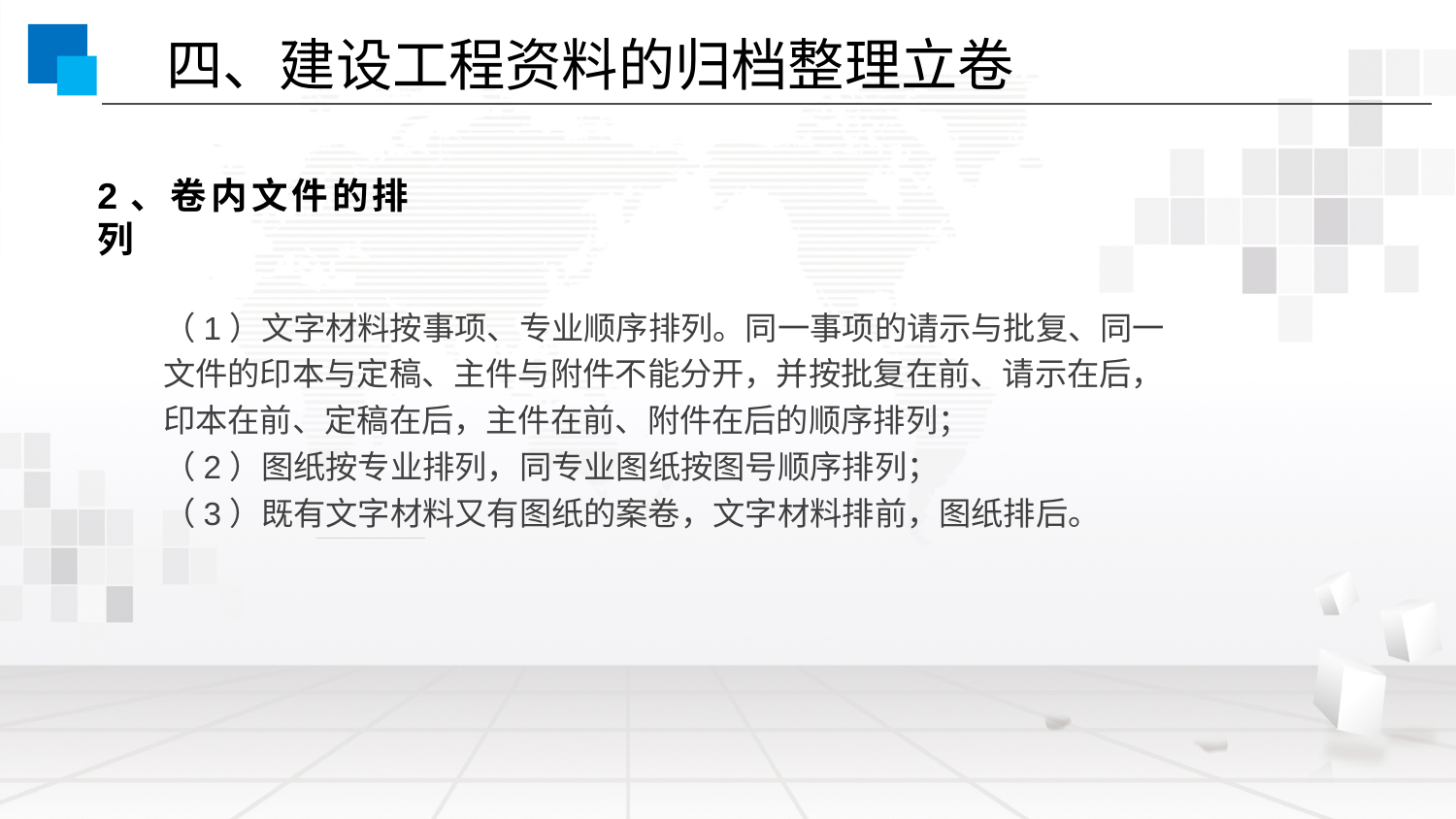

四、建设工程资料的归档整理立卷
2、卷内文件的排列
（1）文字材料按事项、专业顺序排列。同一事项的请示与批复、同一文件的印本与定稿、主件与附件不能分开，并按批复在前、请示在后，印本在前、定稿在后，主件在前、附件在后的顺序排列；
（2）图纸按专业排列，同专业图纸按图号顺序排列；
（3）既有文字材料又有图纸的案卷，文字材料排前，图纸排后。